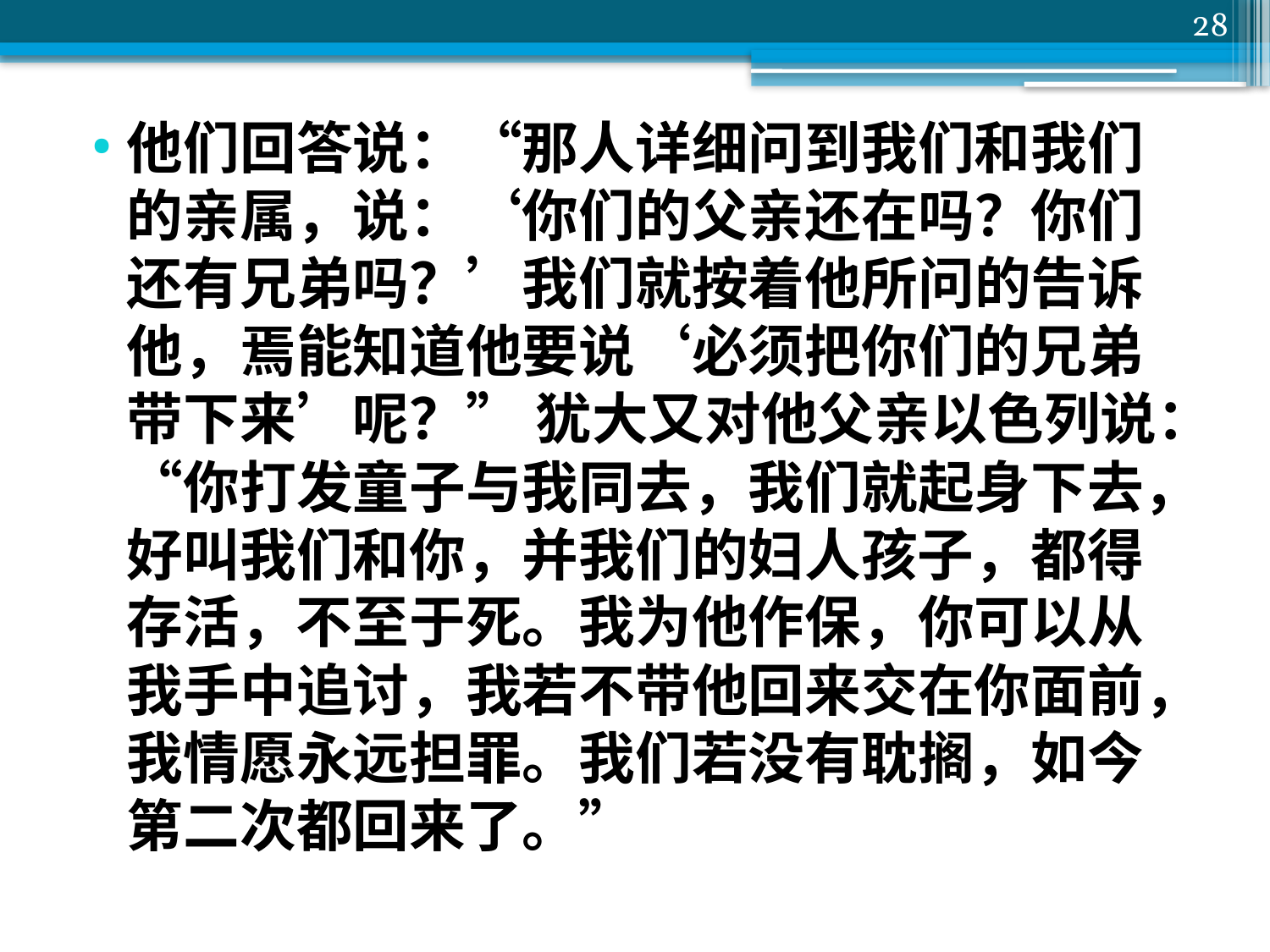

28
他们回答说：“那人详细问到我们和我们的亲属，说：‘你们的父亲还在吗？你们还有兄弟吗？’我们就按着他所问的告诉他，焉能知道他要说‘必须把你们的兄弟带下来’呢？” 犹大又对他父亲以色列说：“你打发童子与我同去，我们就起身下去，好叫我们和你，并我们的妇人孩子，都得存活，不至于死。我为他作保，你可以从我手中追讨，我若不带他回来交在你面前，我情愿永远担罪。我们若没有耽搁，如今第二次都回来了。”